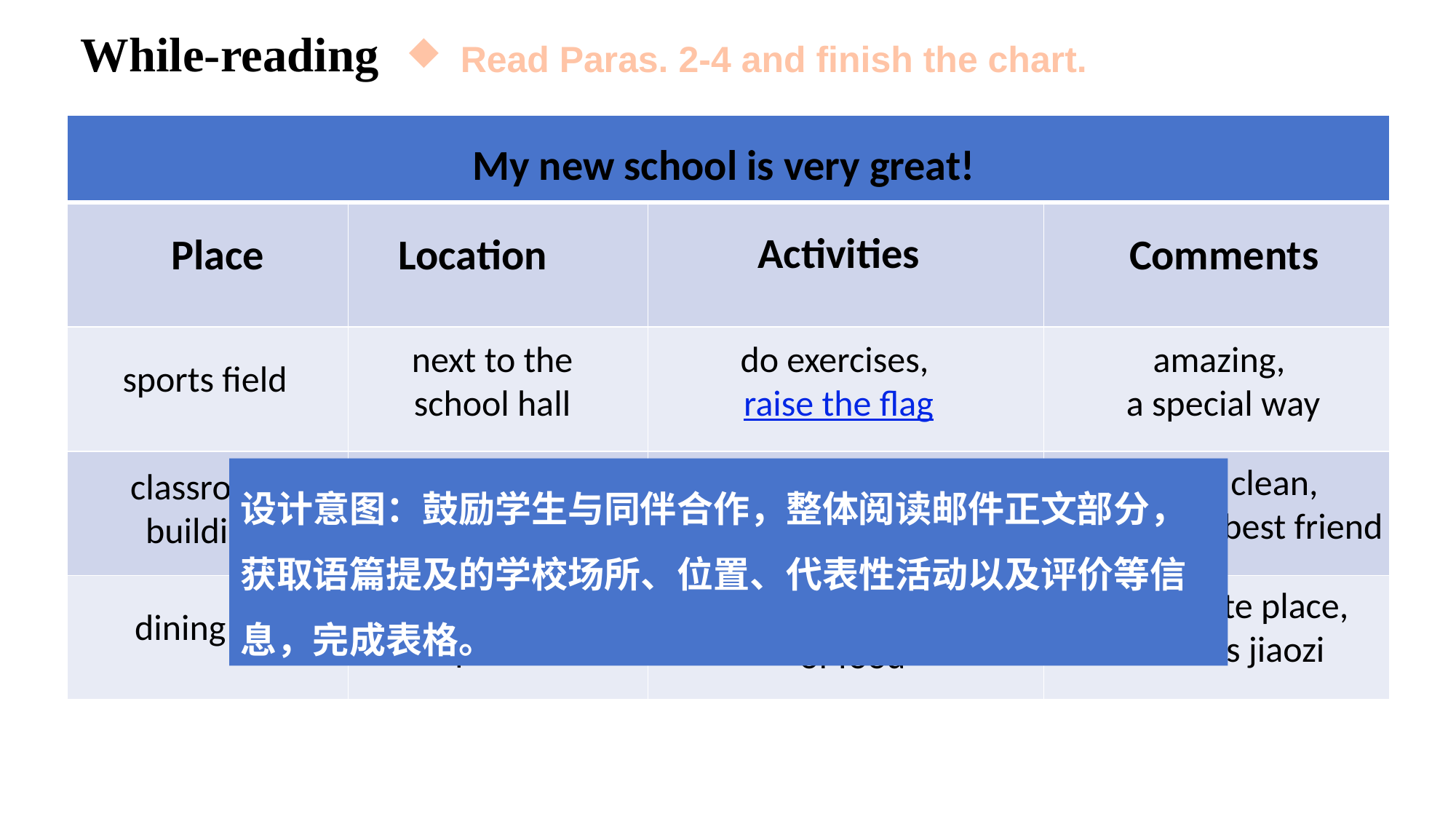

While-reading
Read Paras. 2-4 and finish the chart.
| My new school is very great! |  |  |  |
| --- | --- | --- | --- |
|  |  |  |  |
|  |  |  |  |
|  |  |  |  |
|  |  |  |  |
Activities
Place
Location
Comments
do exercises, raise the flag
next to the school hall
amazing,
a special way
sports field
big and clean,
next to my best friend
spend most of the time, change seats every week
behind the  sports field

classroom building
设计意图：鼓励学生与同伴合作，整体阅读邮件正文部分，获取语篇提及的学校场所、位置、代表性活动以及评价等信息，完成表格。
across from the sports field

my favorite place, delicious jiaozi
eat many kinds of food
dining hall